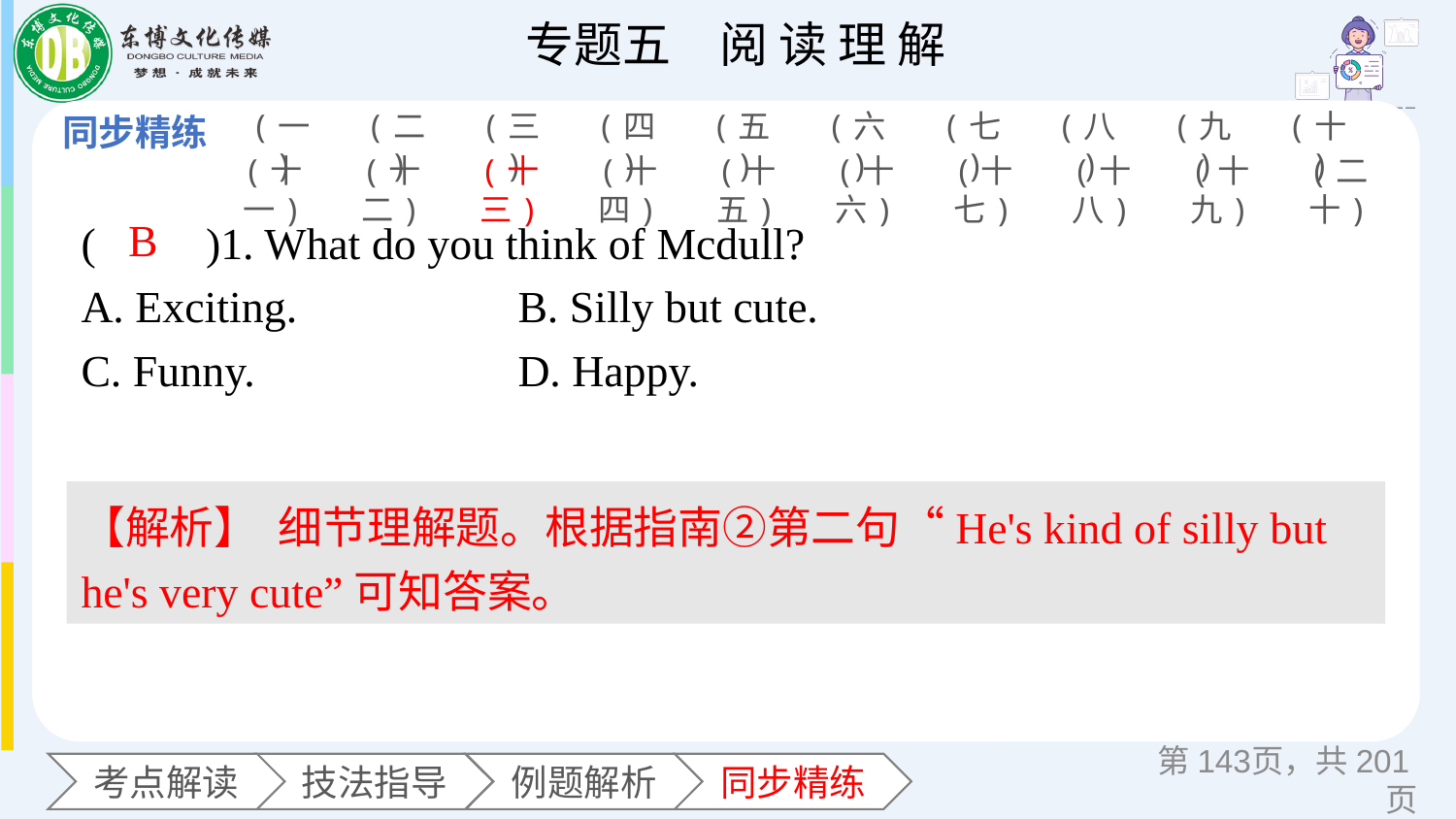

(一)
(二)
(三)
(四)
(五)
(六)
(七)
(八)
(九)
(十)
(十一)
(十二)
(十三)
(十四)
(十五)
(十六)
(十七)
(十八)
(十九)
(二十)
(　　)1. What do you think of Mcdull?
A. Exciting.    		B. Silly but cute.
C. Funny.    		D. Happy.
B
【解析】  细节理解题。根据指南②第二句“He's kind of silly but he's very cute”可知答案。
第143页，共201页